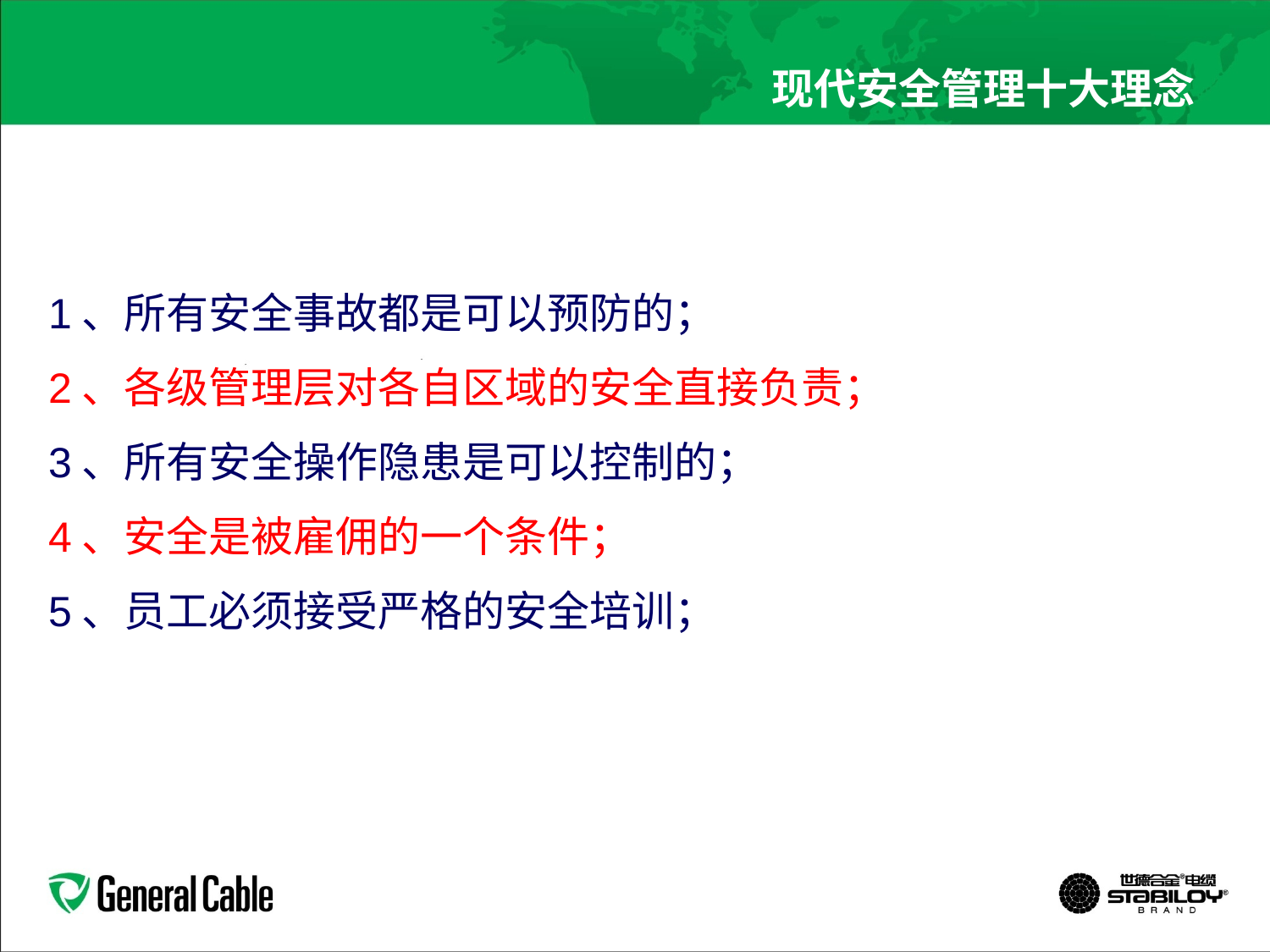

现代安全管理十大理念

   1、所有安全事故都是可以预防的；
   2、各级管理层对各自区域的安全直接负责；
   3、所有安全操作隐患是可以控制的；
   4、安全是被雇佣的一个条件；
   5、员工必须接受严格的安全培训；